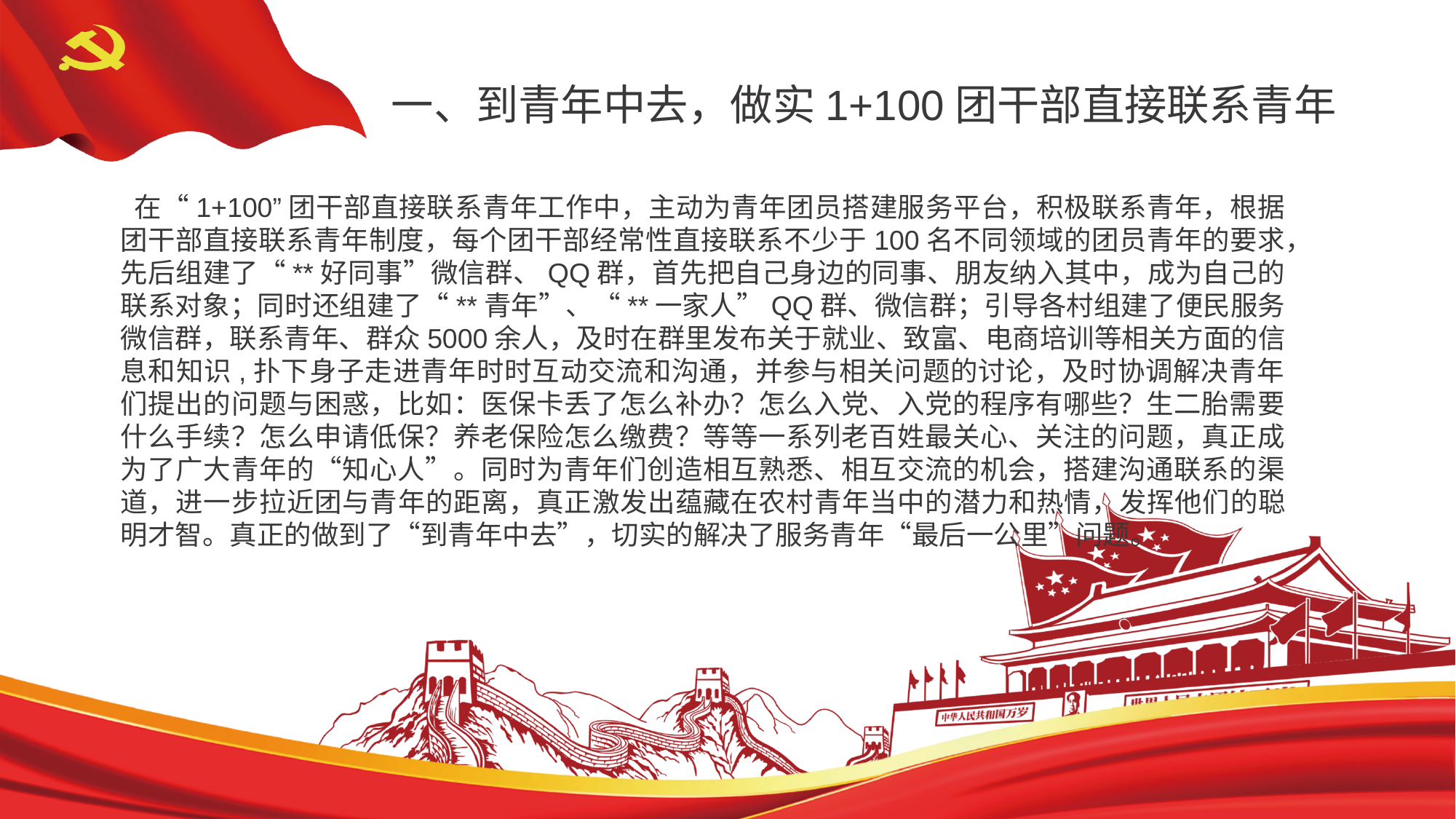

一、到青年中去，做实1+100团干部直接联系青年
 在“1+100”团干部直接联系青年工作中，主动为青年团员搭建服务平台，积极联系青年，根据团干部直接联系青年制度，每个团干部经常性直接联系不少于100名不同领域的团员青年的要求，先后组建了“**好同事”微信群、QQ群，首先把自己身边的同事、朋友纳入其中，成为自己的联系对象；同时还组建了“**青年”、“**一家人”QQ群、微信群；引导各村组建了便民服务微信群，联系青年、群众5000余人，及时在群里发布关于就业、致富、电商培训等相关方面的信息和知识,扑下身子走进青年时时互动交流和沟通，并参与相关问题的讨论，及时协调解决青年们提出的问题与困惑，比如：医保卡丢了怎么补办？怎么入党、入党的程序有哪些？生二胎需要什么手续？怎么申请低保？养老保险怎么缴费？等等一系列老百姓最关心、关注的问题，真正成为了广大青年的“知心人”。同时为青年们创造相互熟悉、相互交流的机会，搭建沟通联系的渠道，进一步拉近团与青年的距离，真正激发出蕴藏在农村青年当中的潜力和热情，发挥他们的聪明才智。真正的做到了“到青年中去”，切实的解决了服务青年“最后一公里”问题。